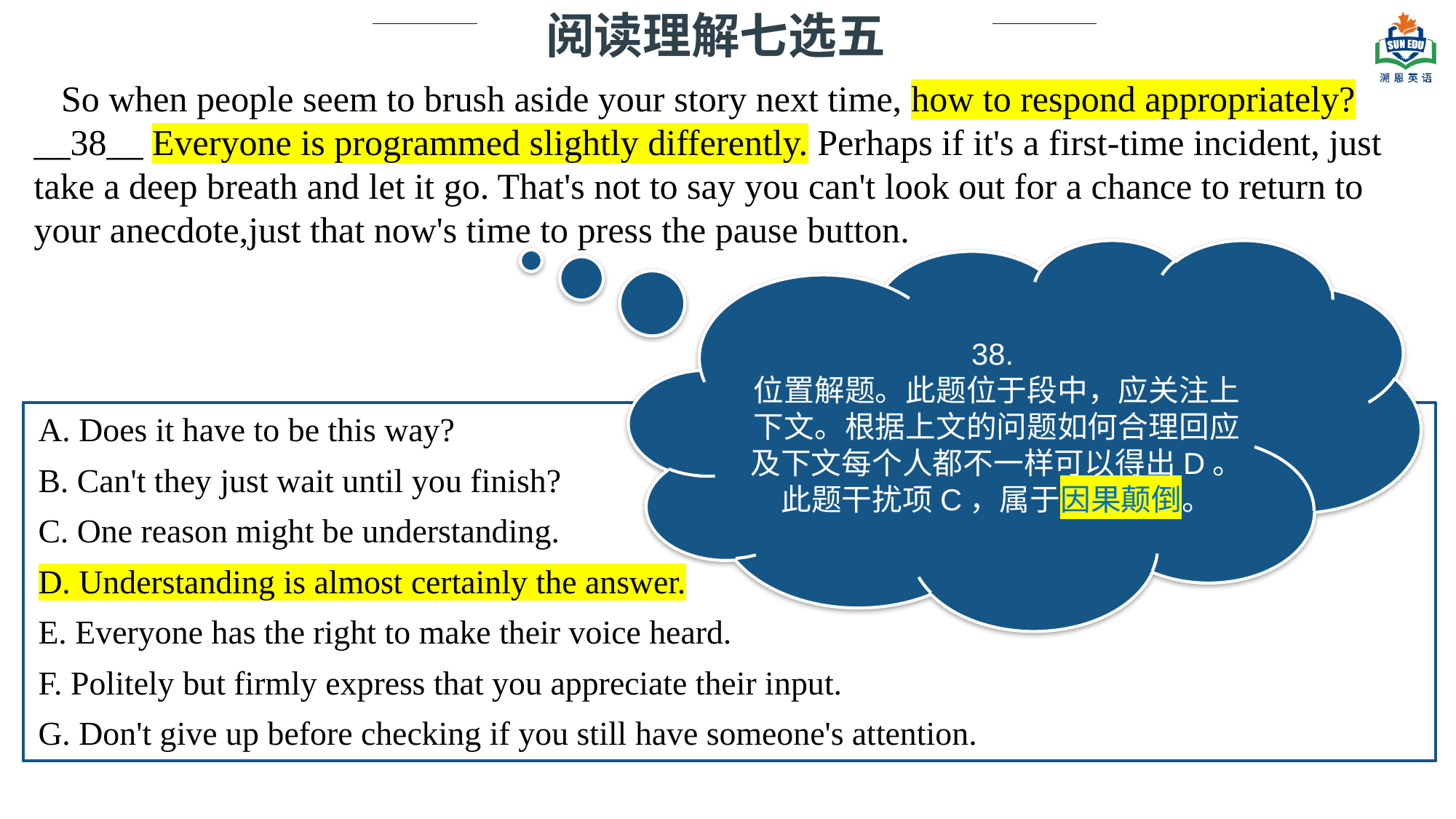

阅读理解七选五
   So when people seem to brush aside your story next time, how to respond appropriately?        __38__ Everyone is programmed slightly differently. Perhaps if it's a first-time incident, just take a deep breath and let it go. That's not to say you can't look out for a chance to return to your anecdote,just that now's time to press the pause button.
38.
位置解题。此题位于段中，应关注上下文。根据上文的问题如何合理回应及下文每个人都不一样可以得出D。此题干扰项C，属于因果颠倒。
A. Does it have to be this way?
B. Can't they just wait until you finish?
C. One reason might be understanding.
D. Understanding is almost certainly the answer.
E. Everyone has the right to make their voice heard.
F. Politely but firmly express that you appreciate their input.
G. Don't give up before checking if you still have someone's attention.